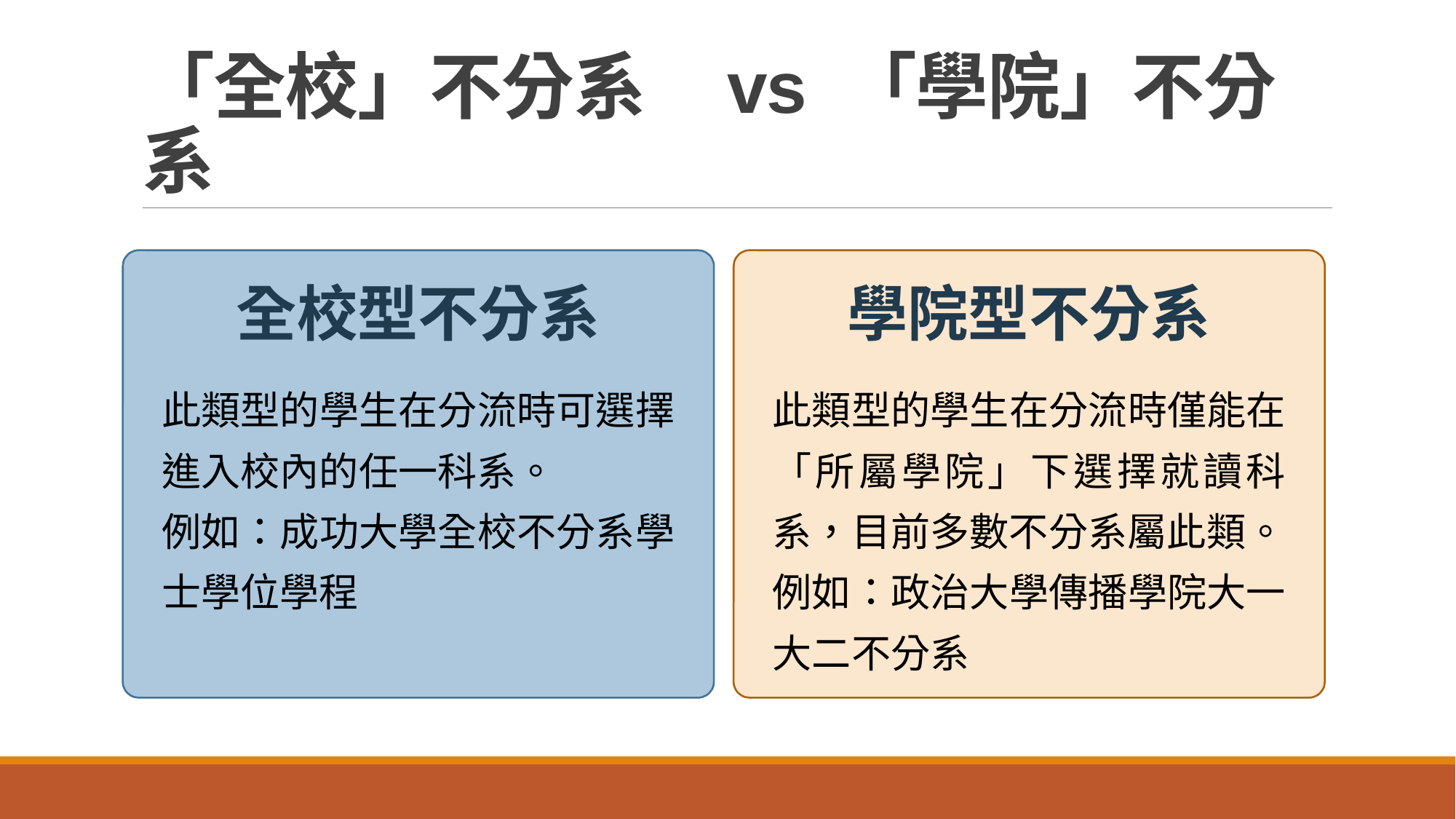

# 「全校」不分系    vs 「學院」不分系

全校型不分系
學院型不分系
此類型的學生在分流時可選擇進入校內的任一科系。
例如：成功大學全校不分系學士學位學程
此類型的學生在分流時僅能在「所屬學院」下選擇就讀科系，目前多數不分系屬此類。
例如：政治大學傳播學院大一大二不分系